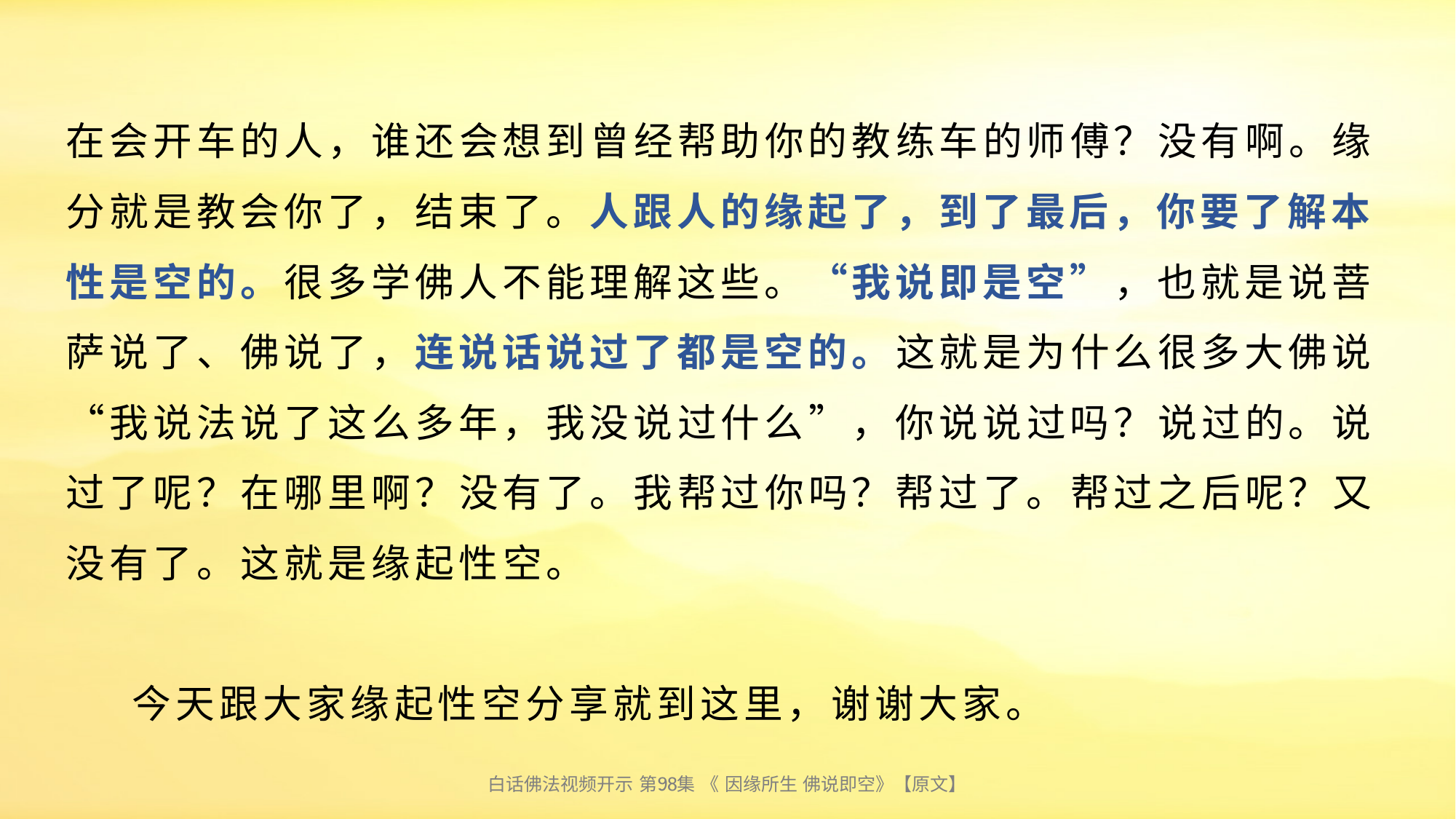

# 在会开车的人，谁还会想到曾经帮助你的教练车的师傅？没有啊。缘分就是教会你了，结束了。人跟人的缘起了，到了最后，你要了解本性是空的。很多学佛人不能理解这些。“我说即是空”，也就是说菩萨说了、佛说了，连说话说过了都是空的。这就是为什么很多大佛说“我说法说了这么多年，我没说过什么”，你说说过吗？说过的。说过了呢？在哪里啊？没有了。我帮过你吗？帮过了。帮过之后呢？又没有了。这就是缘起性空。 今天跟大家缘起性空分享就到这里，谢谢大家。
白话佛法视频开示 第98集 《 因缘所生 佛说即空》【原文】